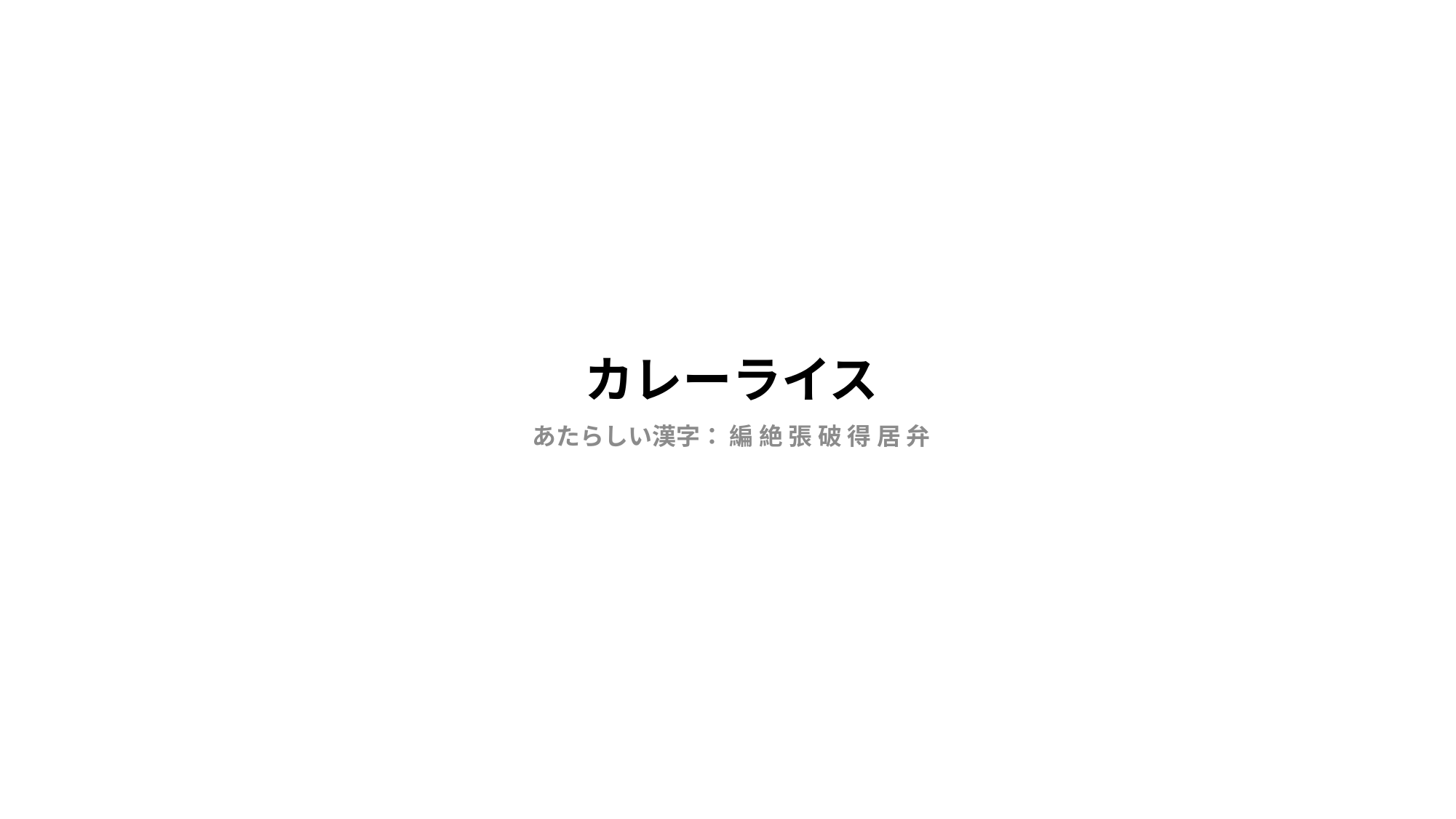

# カレーライス
あたらしい漢字： 編 絶 張 破 得 居 弁